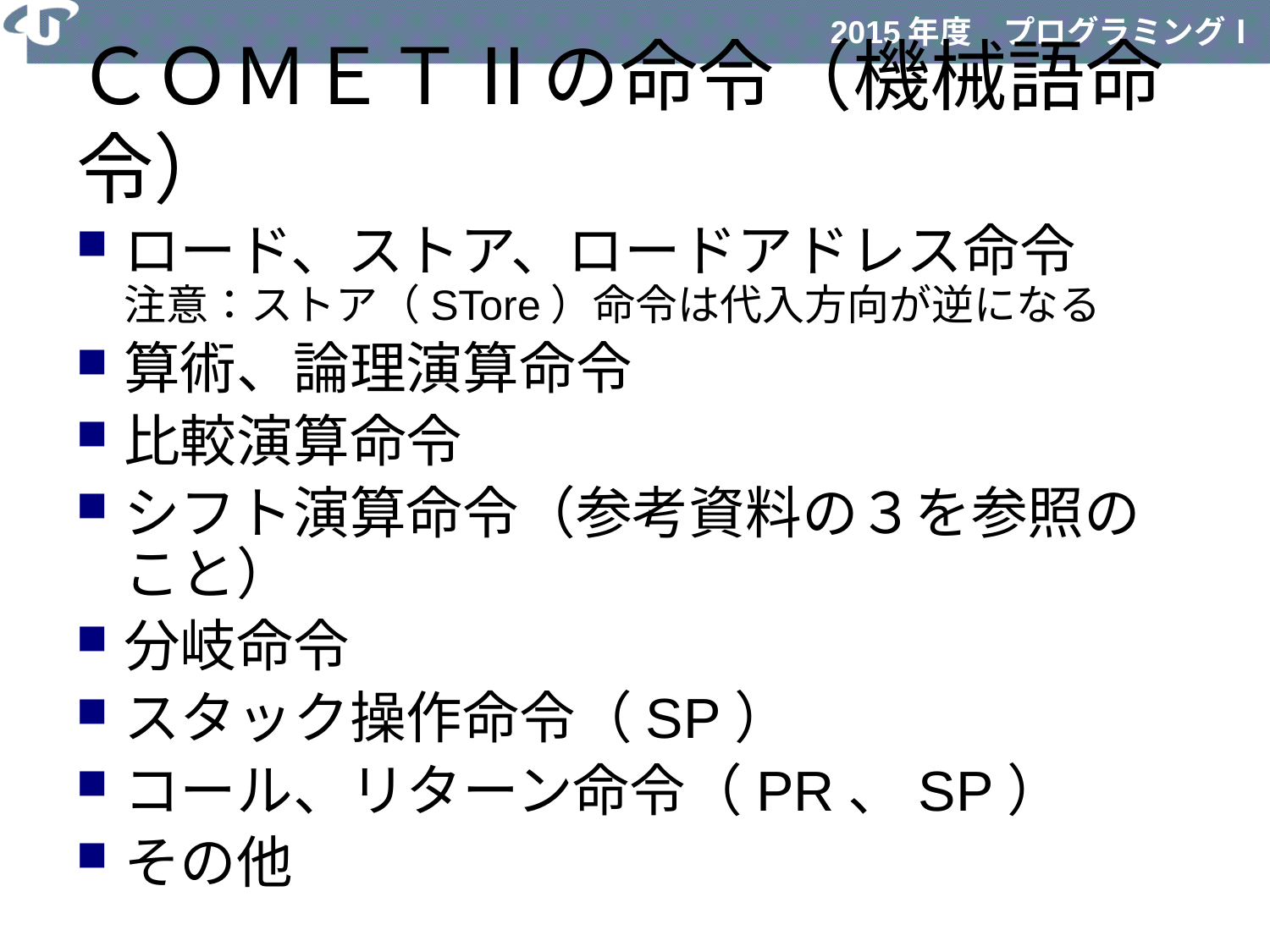

# ＣＯＭＥＴⅡの命令（機械語命令）
ロード、ストア、ロードアドレス命令
注意：ストア（STore）命令は代入方向が逆になる
算術、論理演算命令
比較演算命令
シフト演算命令（参考資料の３を参照のこと）
分岐命令
スタック操作命令（SP）
コール、リターン命令（PR、SP）
その他